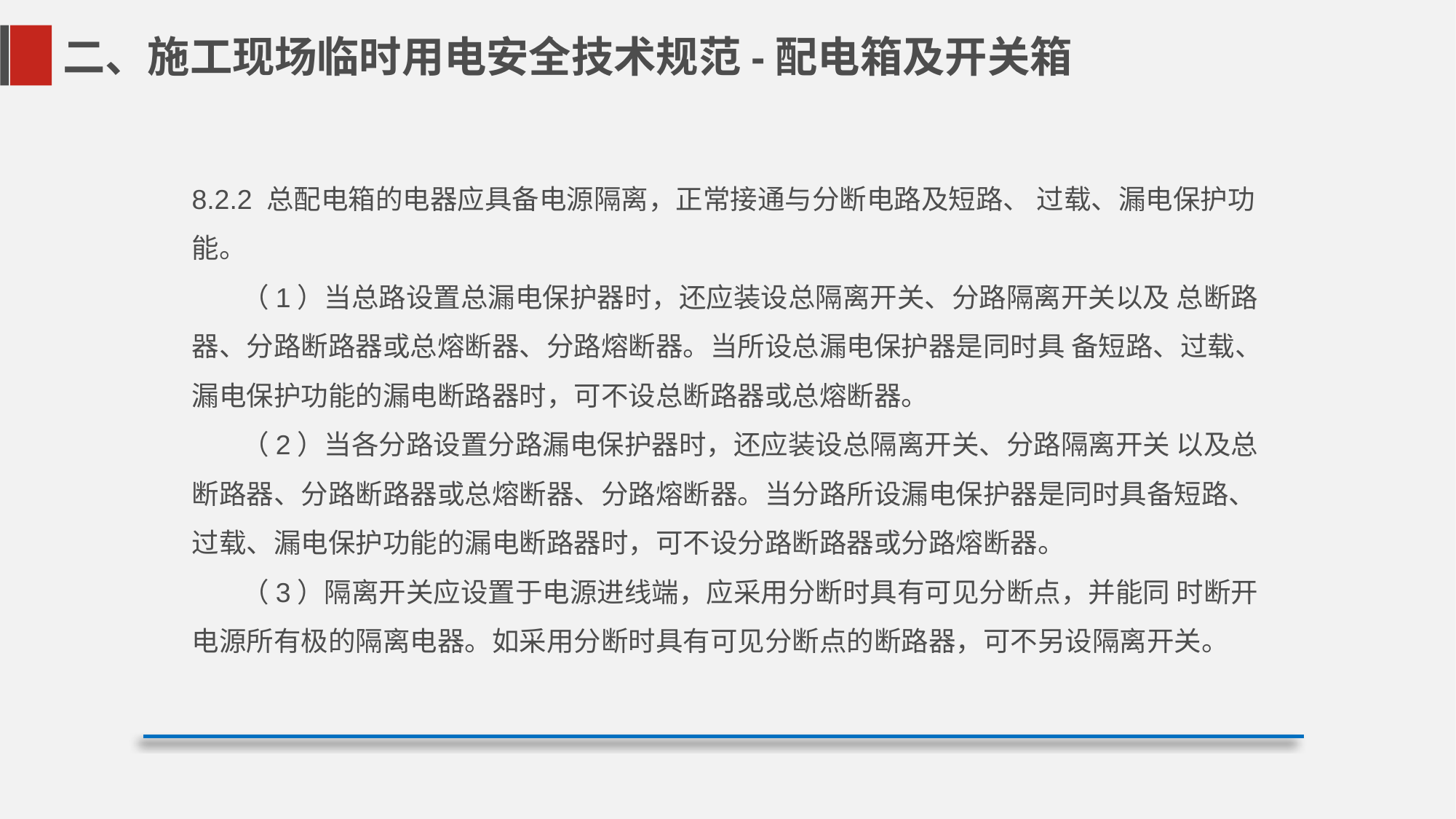

二、施工现场临时用电安全技术规范-配电箱及开关箱

8.2.2 总配电箱的电器应具备电源隔离，正常接通与分断电路及短路、 过载、漏电保护功能。
       （1）当总路设置总漏电保护器时，还应装设总隔离开关、分路隔离开关以及 总断路器、分路断路器或总熔断器、分路熔断器。当所设总漏电保护器是同时具 备短路、过载、漏电保护功能的漏电断路器时，可不设总断路器或总熔断器。
       （2）当各分路设置分路漏电保护器时，还应装设总隔离开关、分路隔离开关 以及总断路器、分路断路器或总熔断器、分路熔断器。当分路所设漏电保护器是同时具备短路、过载、漏电保护功能的漏电断路器时，可不设分路断路器或分路熔断器。
       （3）隔离开关应设置于电源进线端，应采用分断时具有可见分断点，并能同 时断开电源所有极的隔离电器。如采用分断时具有可见分断点的断路器，可不另设隔离开关。